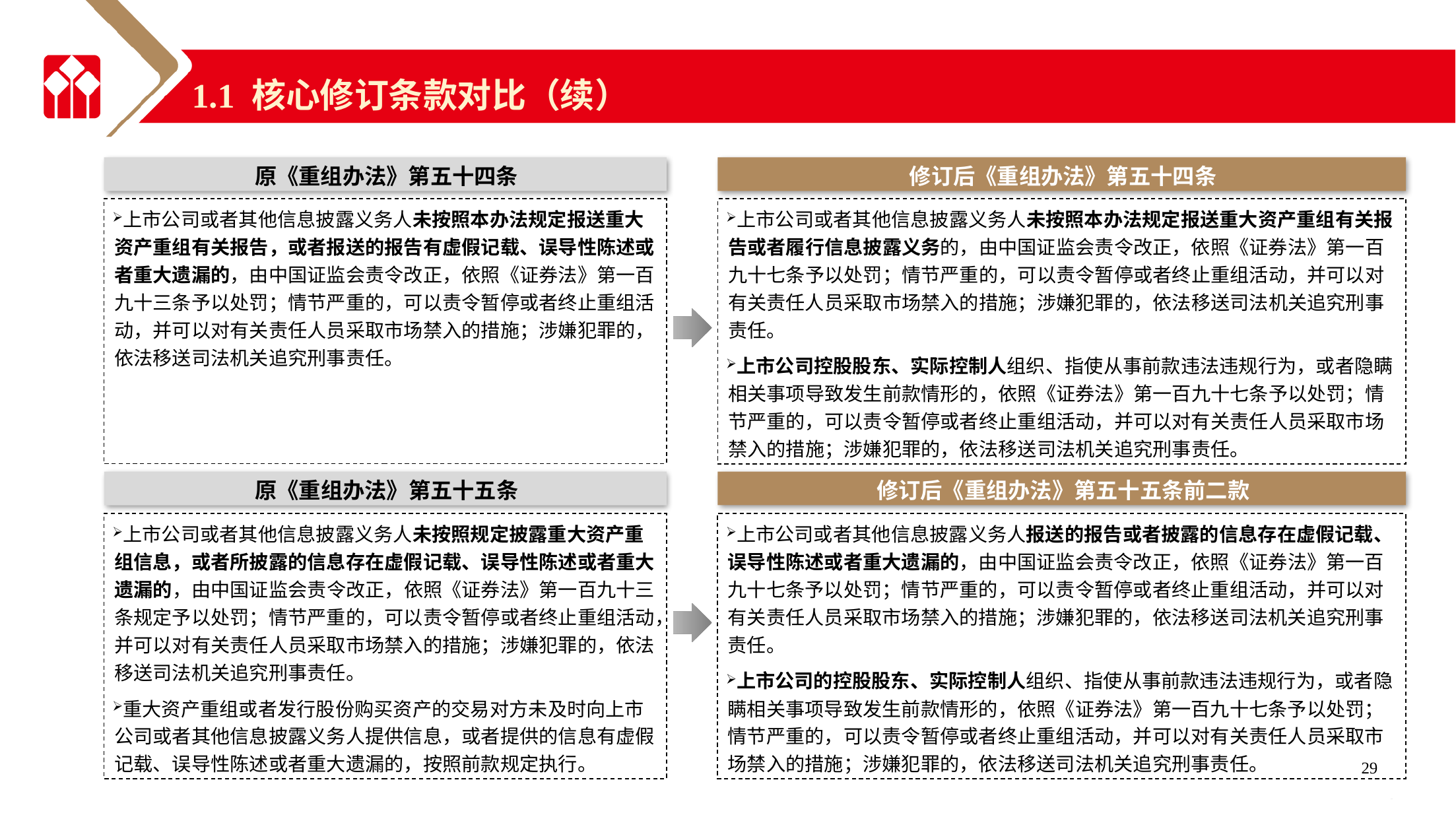

1.1 核心修订条款对比（续）
原《重组办法》第五十四条
修订后《重组办法》第五十四条
上市公司或者其他信息披露义务人未按照本办法规定报送重大资产重组有关报告，或者报送的报告有虚假记载、误导性陈述或者重大遗漏的，由中国证监会责令改正，依照《证券法》第一百九十三条予以处罚；情节严重的，可以责令暂停或者终止重组活动，并可以对有关责任人员采取市场禁入的措施；涉嫌犯罪的，依法移送司法机关追究刑事责任。
上市公司或者其他信息披露义务人未按照本办法规定报送重大资产重组有关报告或者履行信息披露义务的，由中国证监会责令改正，依照《证券法》第一百九十七条予以处罚；情节严重的，可以责令暂停或者终止重组活动，并可以对有关责任人员采取市场禁入的措施；涉嫌犯罪的，依法移送司法机关追究刑事责任。
上市公司控股股东、实际控制人组织、指使从事前款违法违规行为，或者隐瞒相关事项导致发生前款情形的，依照《证券法》第一百九十七条予以处罚；情节严重的，可以责令暂停或者终止重组活动，并可以对有关责任人员采取市场禁入的措施；涉嫌犯罪的，依法移送司法机关追究刑事责任。

原《重组办法》第五十五条
修订后《重组办法》第五十五条前二款
上市公司或者其他信息披露义务人未按照规定披露重大资产重组信息，或者所披露的信息存在虚假记载、误导性陈述或者重大遗漏的，由中国证监会责令改正，依照《证券法》第一百九十三条规定予以处罚；情节严重的，可以责令暂停或者终止重组活动，并可以对有关责任人员采取市场禁入的措施；涉嫌犯罪的，依法移送司法机关追究刑事责任。
重大资产重组或者发行股份购买资产的交易对方未及时向上市公司或者其他信息披露义务人提供信息，或者提供的信息有虚假记载、误导性陈述或者重大遗漏的，按照前款规定执行。
上市公司或者其他信息披露义务人报送的报告或者披露的信息存在虚假记载、误导性陈述或者重大遗漏的，由中国证监会责令改正，依照《证券法》第一百九十七条予以处罚；情节严重的，可以责令暂停或者终止重组活动，并可以对有关责任人员采取市场禁入的措施；涉嫌犯罪的，依法移送司法机关追究刑事责任。
上市公司的控股股东、实际控制人组织、指使从事前款违法违规行为，或者隐瞒相关事项导致发生前款情形的，依照《证券法》第一百九十七条予以处罚；情节严重的，可以责令暂停或者终止重组活动，并可以对有关责任人员采取市场禁入的措施；涉嫌犯罪的，依法移送司法机关追究刑事责任。

29